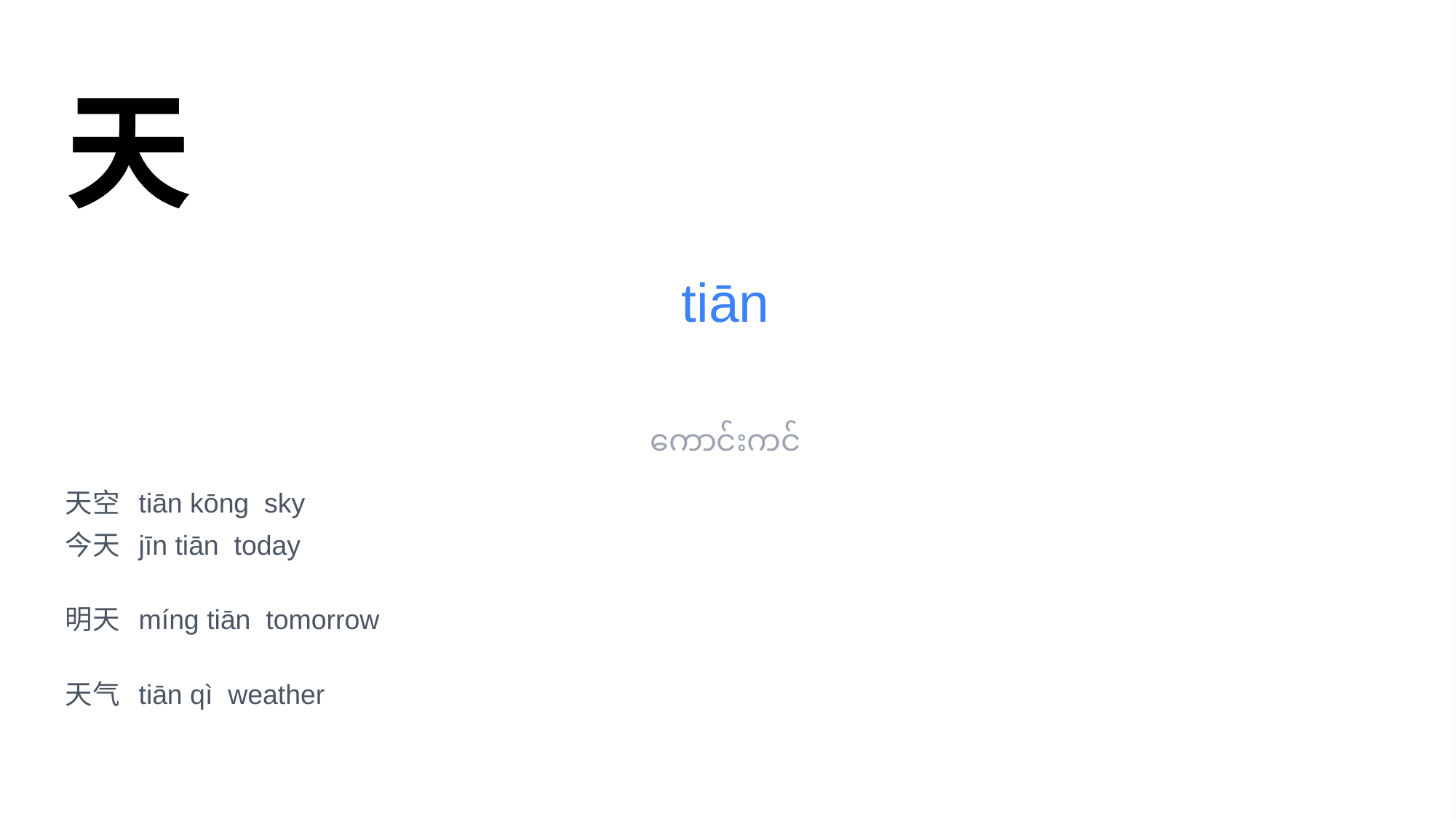

天
tiān

ကောင်းကင်
天空  tiān kōng  sky
今天  jīn tiān  today
明天  míng tiān  tomorrow
天气  tiān qì  weather